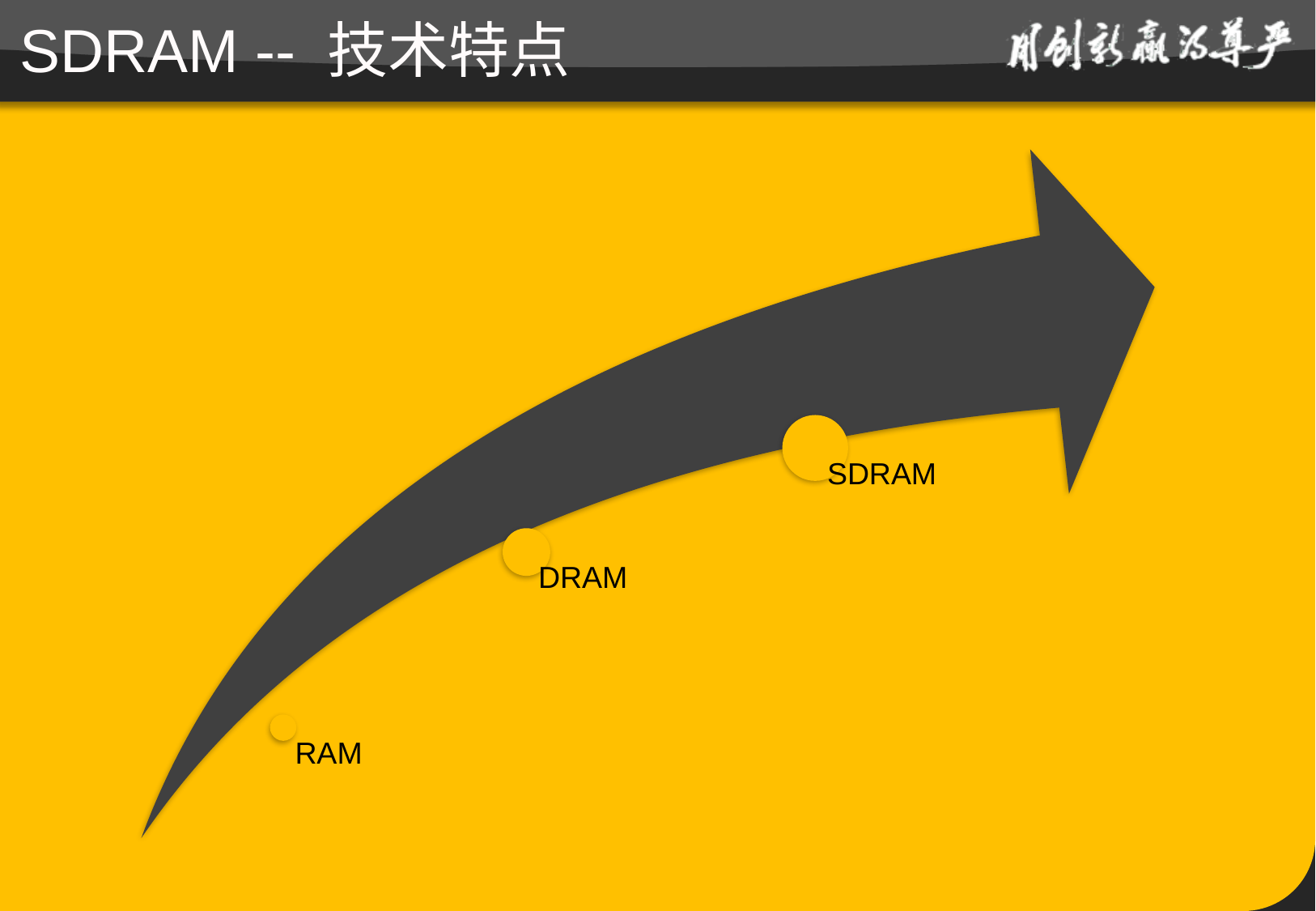

# SDRAM -- 技术特点
RAM
DRAM
SDRAM